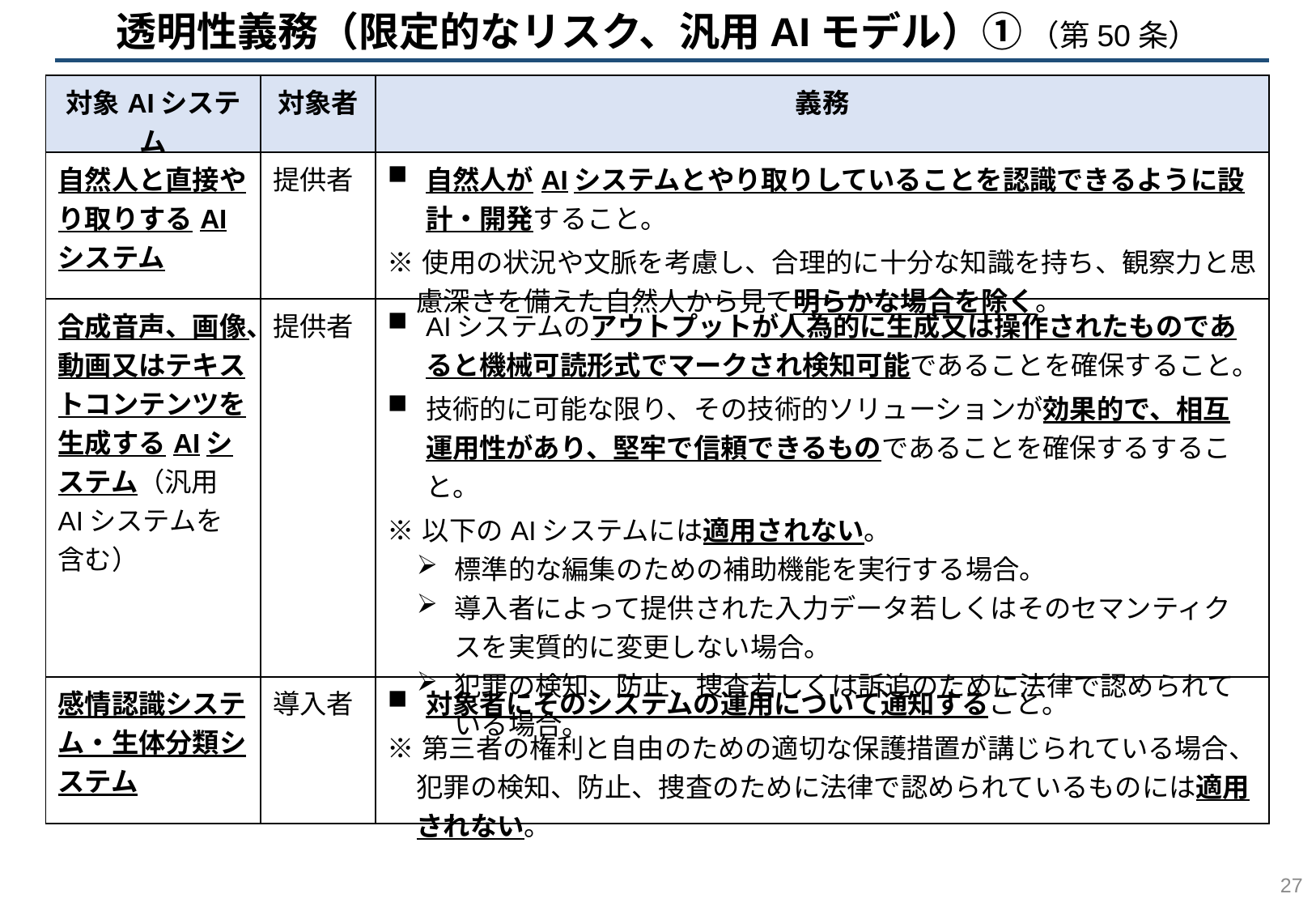

透明性義務（限定的なリスク、汎用AIモデル）① （第50条）
| 対象AIシステム | 対象者 | 義務 |
| --- | --- | --- |
| 自然人と直接やり取りするAIシステム | 提供者 | 自然人がAIシステムとやり取りしていることを認識できるように設計・開発すること。 ※使用の状況や文脈を考慮し、合理的に十分な知識を持ち、観察力と思慮深さを備えた自然人から見て明らかな場合を除く。 |
| 合成音声、画像、動画又はテキストコンテンツを生成するAIシステム（汎用AIシステムを含む） | 提供者 | AIシステムのアウトプットが人為的に生成又は操作されたものであると機械可読形式でマークされ検知可能であることを確保すること。 技術的に可能な限り、その技術的ソリューションが効果的で、相互運用性があり、堅牢で信頼できるものであることを確保するすること。 ※以下のAIシステムには適用されない。 標準的な編集のための補助機能を実行する場合。 導入者によって提供された入力データ若しくはそのセマンティクスを実質的に変更しない場合。 犯罪の検知、防止、捜査若しくは訴追のために法律で認められている場合。 |
| 感情認識システム・生体分類システム | 導入者 | 対象者にそのシステムの運用について通知すること。 ※第三者の権利と自由のための適切な保護措置が講じられている場合、犯罪の検知、防止、捜査のために法律で認められているものには適用されない。 |
27